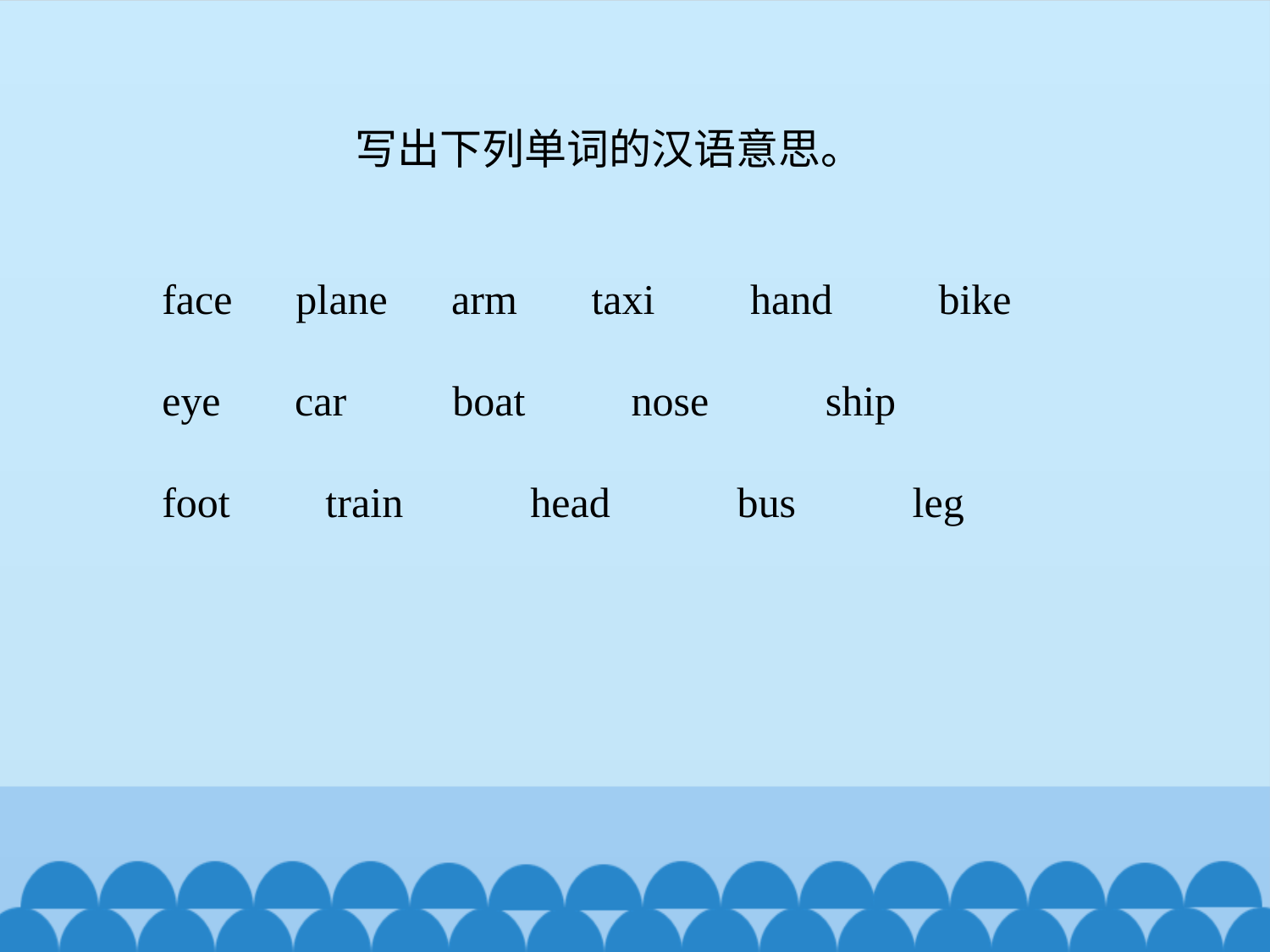

写出下列单词的汉语意思。
face      plane      arm       taxi         hand          bike

eye       car          boat          nose           ship

foot         train            head            bus           leg